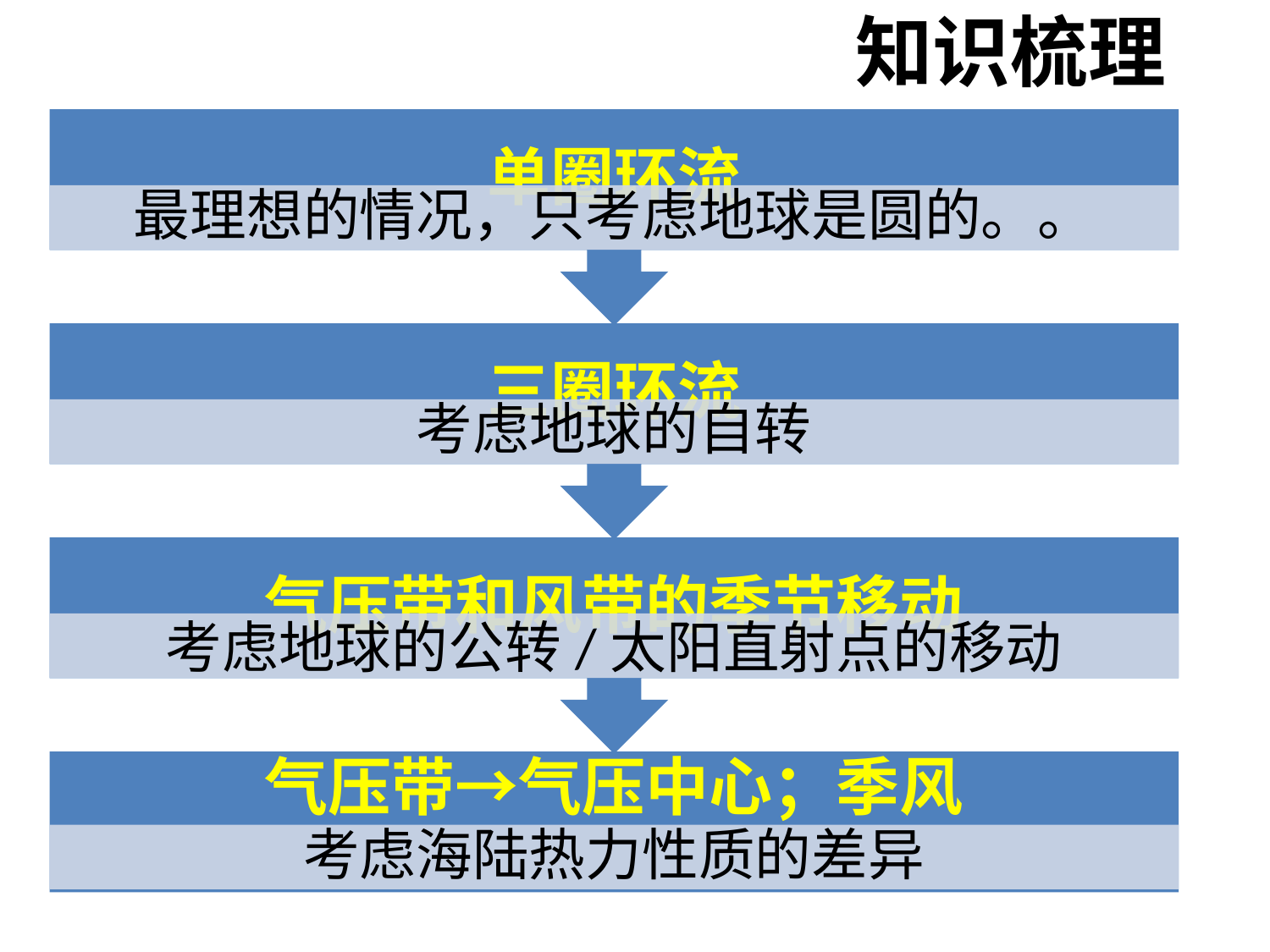

# 知识梳理
气压带→气压中心；季风
考虑海陆热力性质的差异
气压带和风带的季节移动
考虑地球的公转/太阳直射点的移动
三圈环流
考虑地球的自转
单圈环流
最理想的情况，只考虑地球是圆的。。